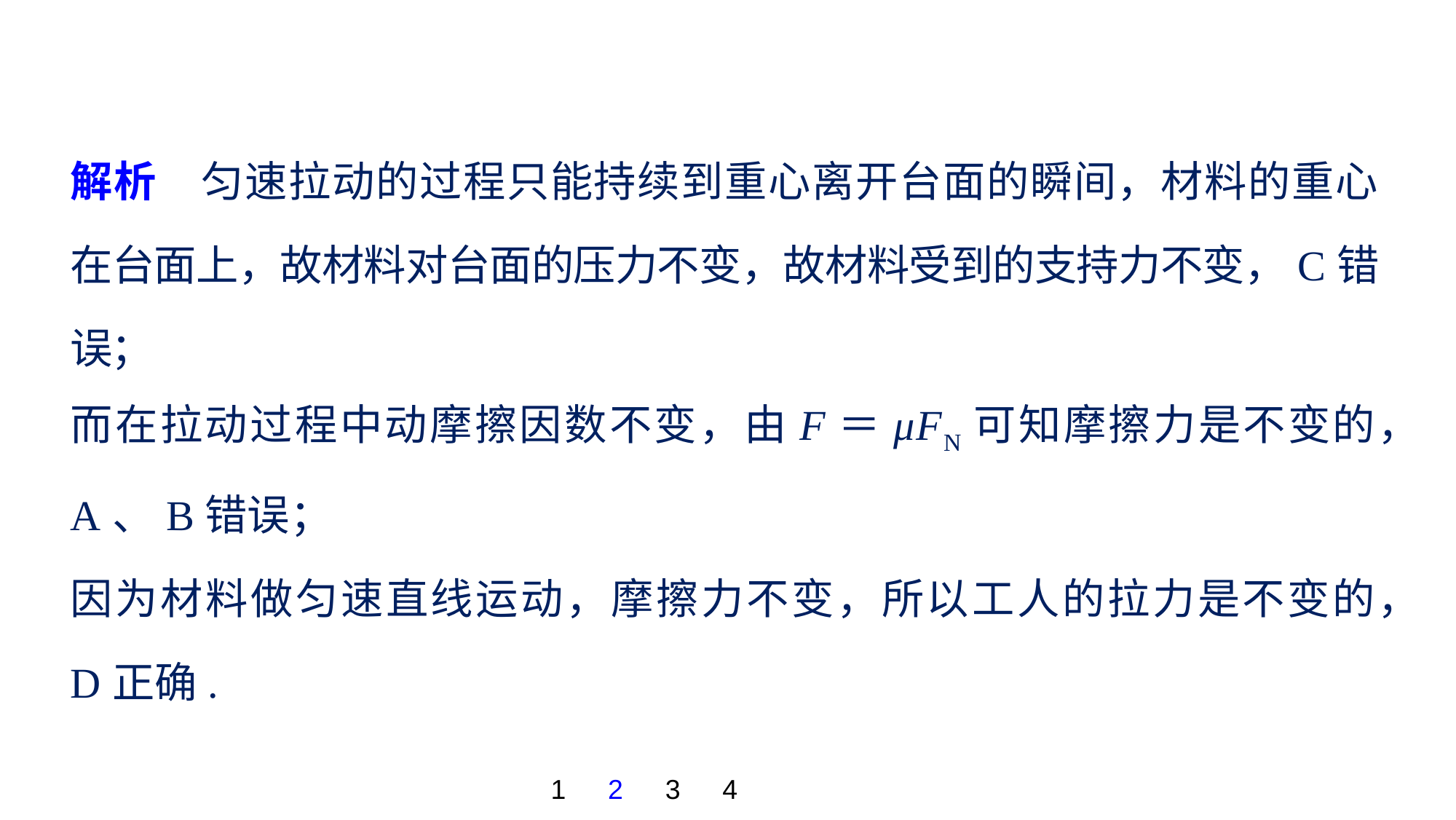

解析　匀速拉动的过程只能持续到重心离开台面的瞬间，材料的重心在台面上，故材料对台面的压力不变，故材料受到的支持力不变，C错误；
而在拉动过程中动摩擦因数不变，由F＝μFN可知摩擦力是不变的，A、B错误；
因为材料做匀速直线运动，摩擦力不变，所以工人的拉力是不变的，D正确.
1
2
3
4